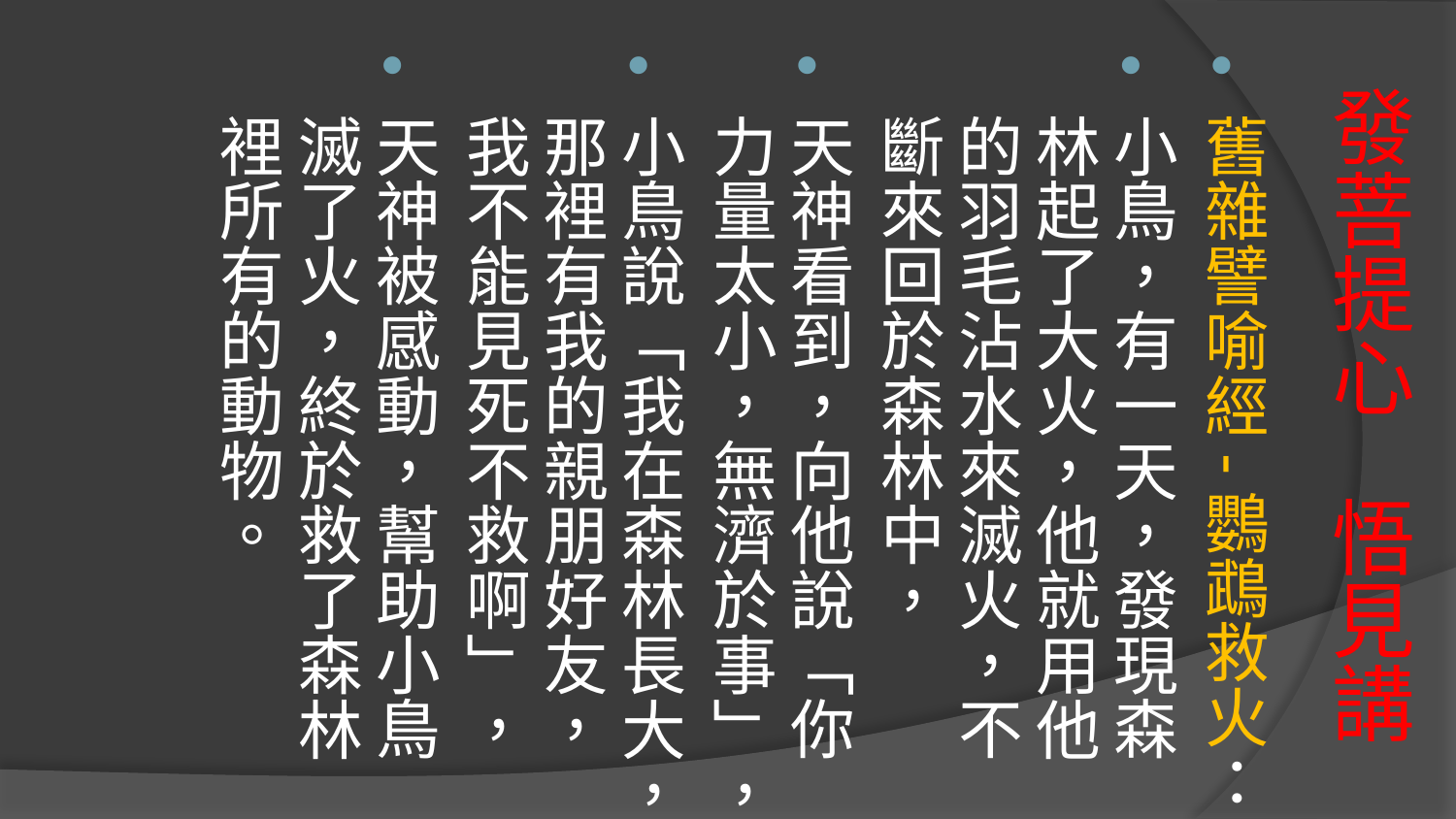

舊雜譬喻經-鸚鵡救火：
小鳥，有一天，發現森林起了大火，他就用他的羽毛沾水來滅火，不斷來回於森林中，
天神看到，向他說「你力量太小，無濟於事」，
小鳥說「我在森林長大，那裡有我的親朋好友，我不能見死不救啊」，
天神被感動，幫助小鳥滅了火，終於救了森林裡所有的動物。

# 發菩提心    悟見講